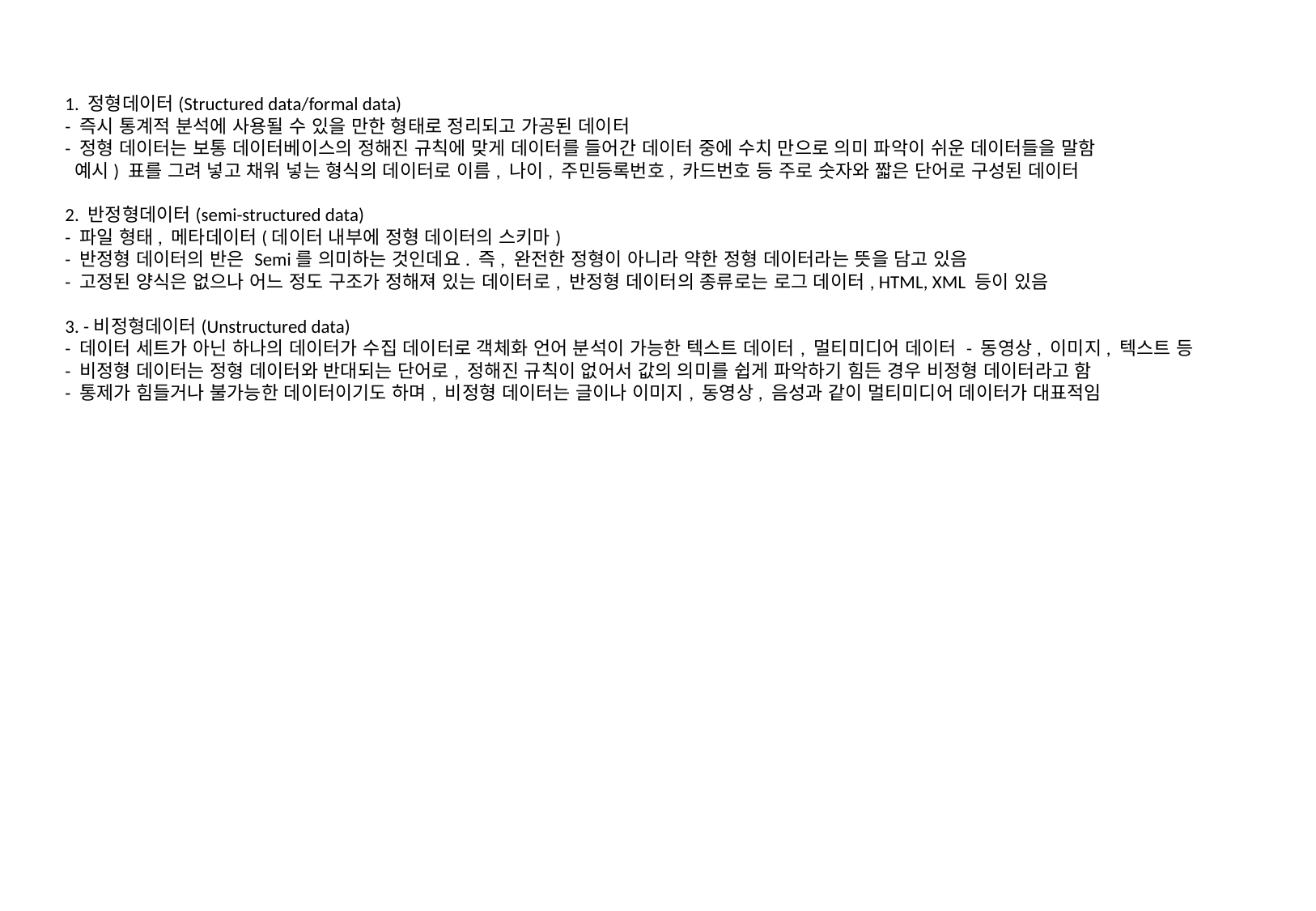

1. 정형데이터(Structured data/formal data)
- 즉시 통계적 분석에 사용될 수 있을 만한 형태로 정리되고 가공된 데이터
- 정형 데이터는 보통 데이터베이스의 정해진 규칙에 맞게 데이터를 들어간 데이터 중에 수치 만으로 의미 파악이 쉬운 데이터들을 말함
 예시) 표를 그려 넣고 채워 넣는 형식의 데이터로 이름, 나이, 주민등록번호, 카드번호 등 주로 숫자와 짧은 단어로 구성된 데이터
2. 반정형데이터(semi-structured data)
- 파일 형태, 메타데이터(데이터 내부에 정형 데이터의 스키마)
- 반정형 데이터의 반은 Semi를 의미하는 것인데요. 즉, 완전한 정형이 아니라 약한 정형 데이터라는 뜻을 담고 있음
- 고정된 양식은 없으나 어느 정도 구조가 정해져 있는 데이터로, 반정형 데이터의 종류로는 로그 데이터, HTML, XML 등이 있음

3. -비정형데이터(Unstructured data)
- 데이터 세트가 아닌 하나의 데이터가 수집 데이터로 객체화 언어 분석이 가능한 텍스트 데이터, 멀티미디어 데이터 - 동영상, 이미지, 텍스트 등
- 비정형 데이터는 정형 데이터와 반대되는 단어로, 정해진 규칙이 없어서 값의 의미를 쉽게 파악하기 힘든 경우 비정형 데이터라고 함
- 통제가 힘들거나 불가능한 데이터이기도 하며, 비정형 데이터는 글이나 이미지, 동영상, 음성과 같이 멀티미디어 데이터가 대표적임